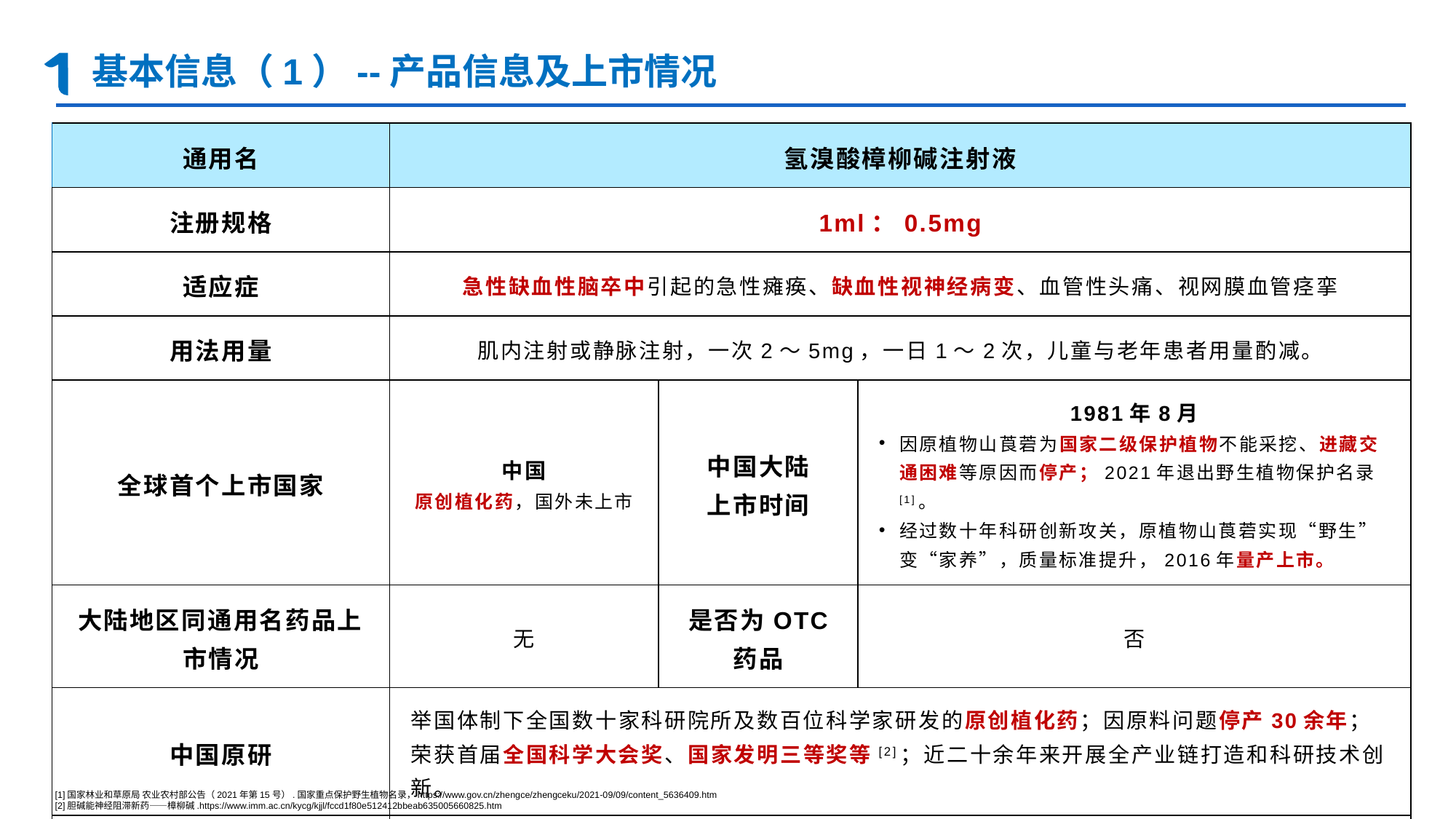

基本信息（1）--产品信息及上市情况

| 通用名 | 氢溴酸樟柳碱注射液 |  |  |
| --- | --- | --- | --- |
| 注册规格 | 1ml：0.5mg |  |  |
| 适应症 | 急性缺血性脑卒中引起的急性瘫痪、缺血性视神经病变、血管性头痛、视网膜血管痉挛 |  |  |
| 用法用量 | 肌内注射或静脉注射，一次2～5mg，一日1～2次，儿童与老年患者用量酌减。 |  |  |
| 全球首个上市国家 | 中国 原创植化药，国外未上市 | 中国大陆 上市时间 | 1981年8月 因原植物山莨菪为国家二级保护植物不能采挖、进藏交通困难等原因而停产；2021年退出野生植物保护名录[1]。 经过数十年科研创新攻关，原植物山莨菪实现“野生”变“家养”，质量标准提升，2016年量产上市。 |
| 大陆地区同通用名药品上市情况 | 无 | 是否为OTC 药品 | 否 |
| 中国原研 | 举国体制下全国数十家科研院所及数百位科学家研发的原创植化药；因原料问题停产30余年；荣获首届全国科学大会奖、国家发明三等奖等[2]；近二十余年来开展全产业链打造和科研技术创新。 |  |  |
| 国际地位理论创新 | 基于莨菪类药物的研究成果人体微循环“修氏理论”，获“世界十大科技进展之一” |  |  |
[1]国家林业和草原局 农业农村部公告（2021年第15号）.国家重点保护野生植物名录，https://www.gov.cn/zhengce/zhengceku/2021-09/09/content_5636409.htm
[2]胆碱能神经阻滞新药——樟柳碱.https://www.imm.ac.cn/kycg/kjjl/fccd1f80e512412bbeab635005660825.htm